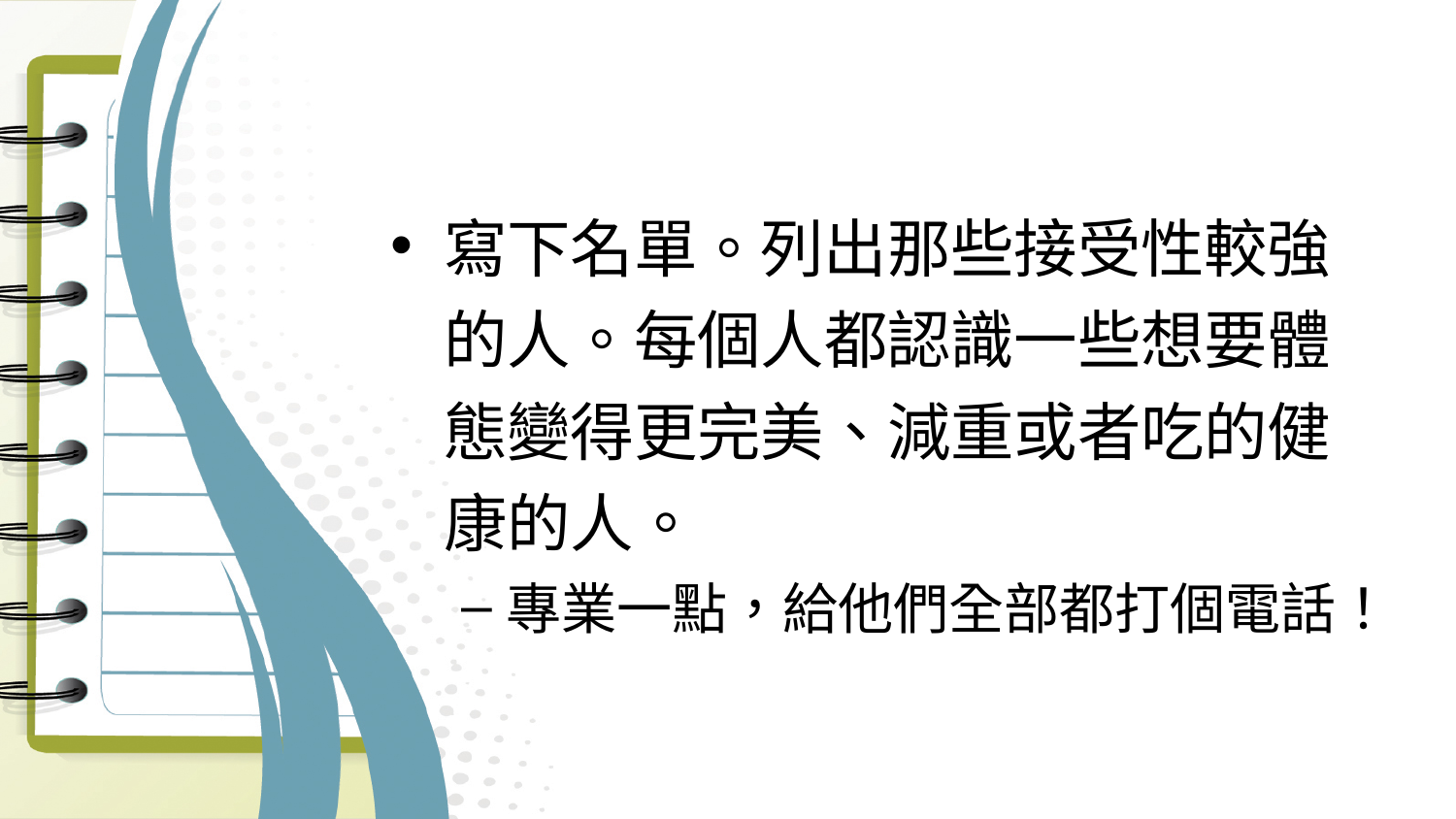

開始吧
寫下名單。列出那些接受性較強的人。每個人都認識一些想要體態變得更完美、減重或者吃的健康的人。
專業一點，給他們全部都打個電話！